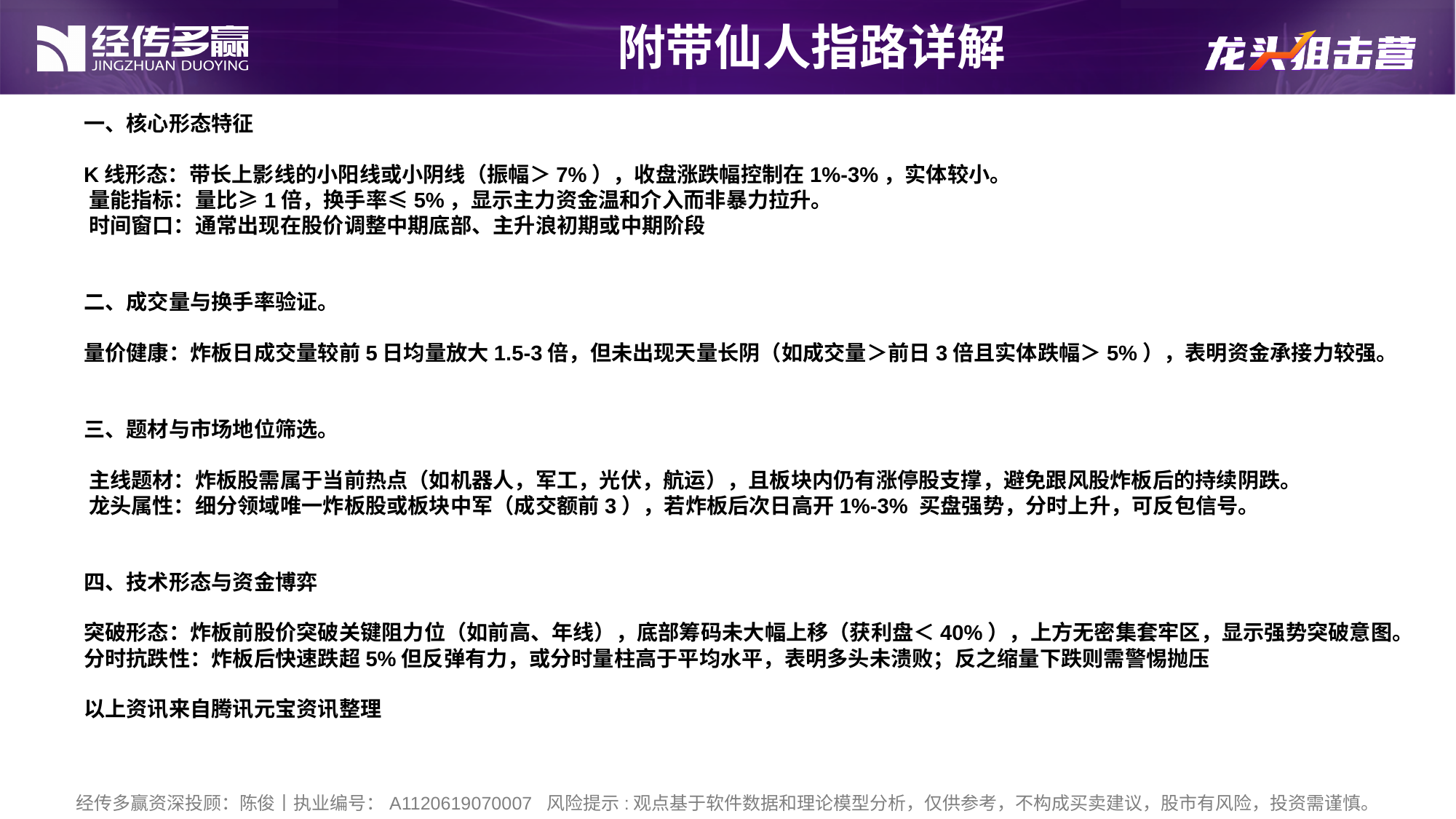

附带仙人指路详解
一、核心形态特征

​​K线形态​​：带长上影线的小阳线或小阴线（振幅＞7%），收盘涨跌幅控制在1%-3%，实体较小。
​​量能指标​​：量比≥1倍，换手率≤5%，显示主力资金温和介入而非暴力拉升。
​​时间窗口​​：通常出现在股价调整中期底部、主升浪初期或中期阶段

二、成交量与换手率验证​。

量价健康​​：炸板日成交量较前5日均量放大1.5-3倍，但未出现天量长阴（如成交量＞前日3倍且实体跌幅＞5%），表明资金承接力较强。

三、题材与市场地位筛选​。

​​主线题材​​：炸板股需属于当前热点（如机器人，军工，光伏，航运），且板块内仍有涨停股支撑，避免跟风股炸板后的持续阴跌。
​​龙头属性​​：细分领域唯一炸板股或板块中军（成交额前3），若炸板后次日高开1%-3% 买盘强势，分时上升，可反包信号。

四、技术形态与资金博弈​

突破形态​​：炸板前股价突破关键阻力位（如前高、年线），底部筹码未大幅上移（获利盘＜40%），上方无密集套牢区，显示强势突破意图。
分时抗跌性​​：炸板后快速跌超5%但反弹有力，或分时量柱高于平均水平，表明多头未溃败；反之缩量下跌则需警惕抛压

以上资讯来自腾讯元宝资讯整理